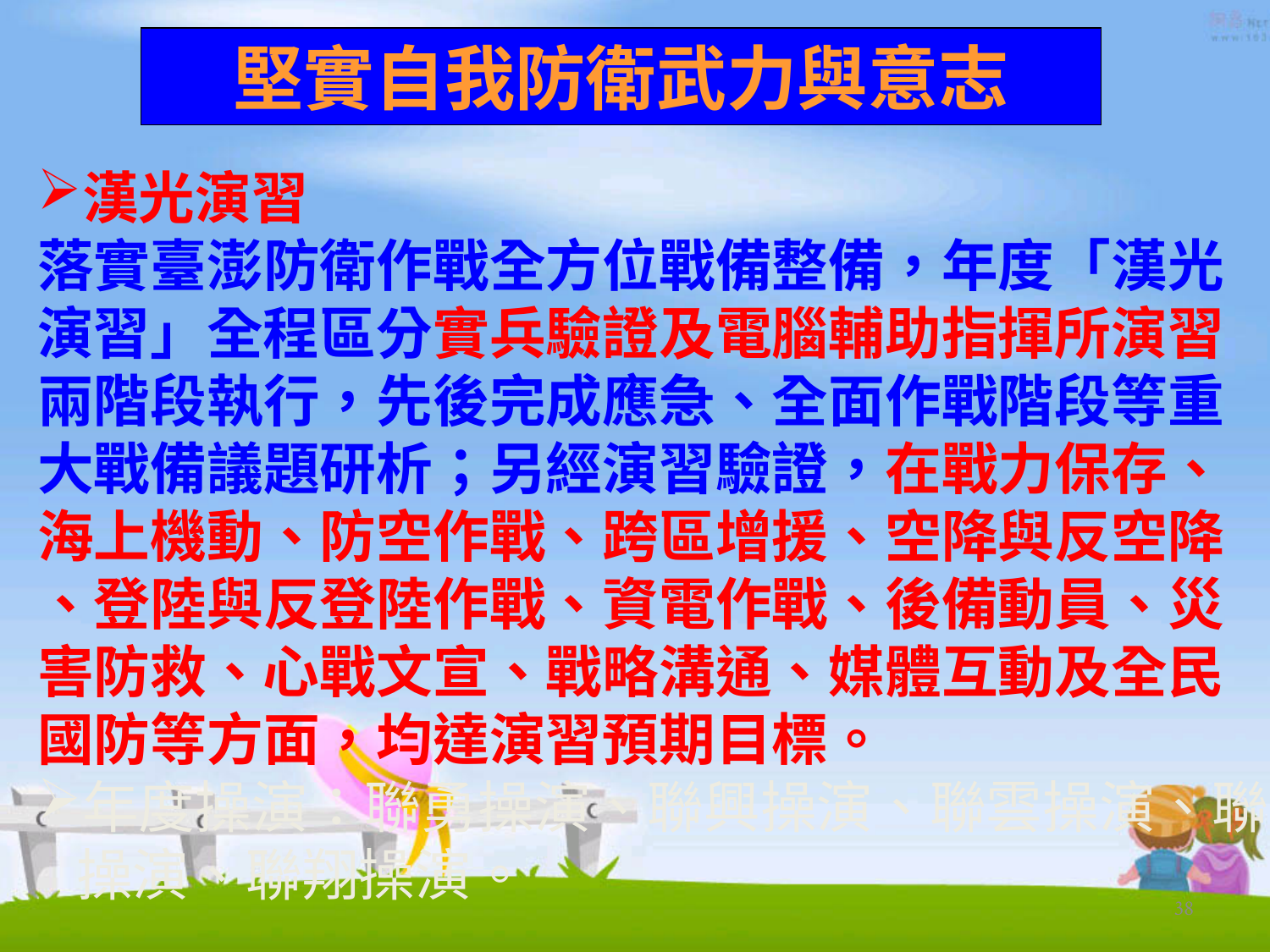

堅實自我防衛武力與意志
漢光演習
落實臺澎防衛作戰全方位戰備整備，年度「漢光
演習」全程區分實兵驗證及電腦輔助指揮所演習
兩階段執行，先後完成應急、全面作戰階段等重
大戰備議題研析；另經演習驗證，在戰力保存、
海上機動、防空作戰、跨區增援、空降與反空降
、登陸與反登陸作戰、資電作戰、後備動員、災
害防救、心戰文宣、戰略溝通、媒體互動及全民
國防等方面，均達演習預期目標。
年度操演：聯勇操演、聯興操演、聯雲操演、聯信
  操演、聯翔操演。

38